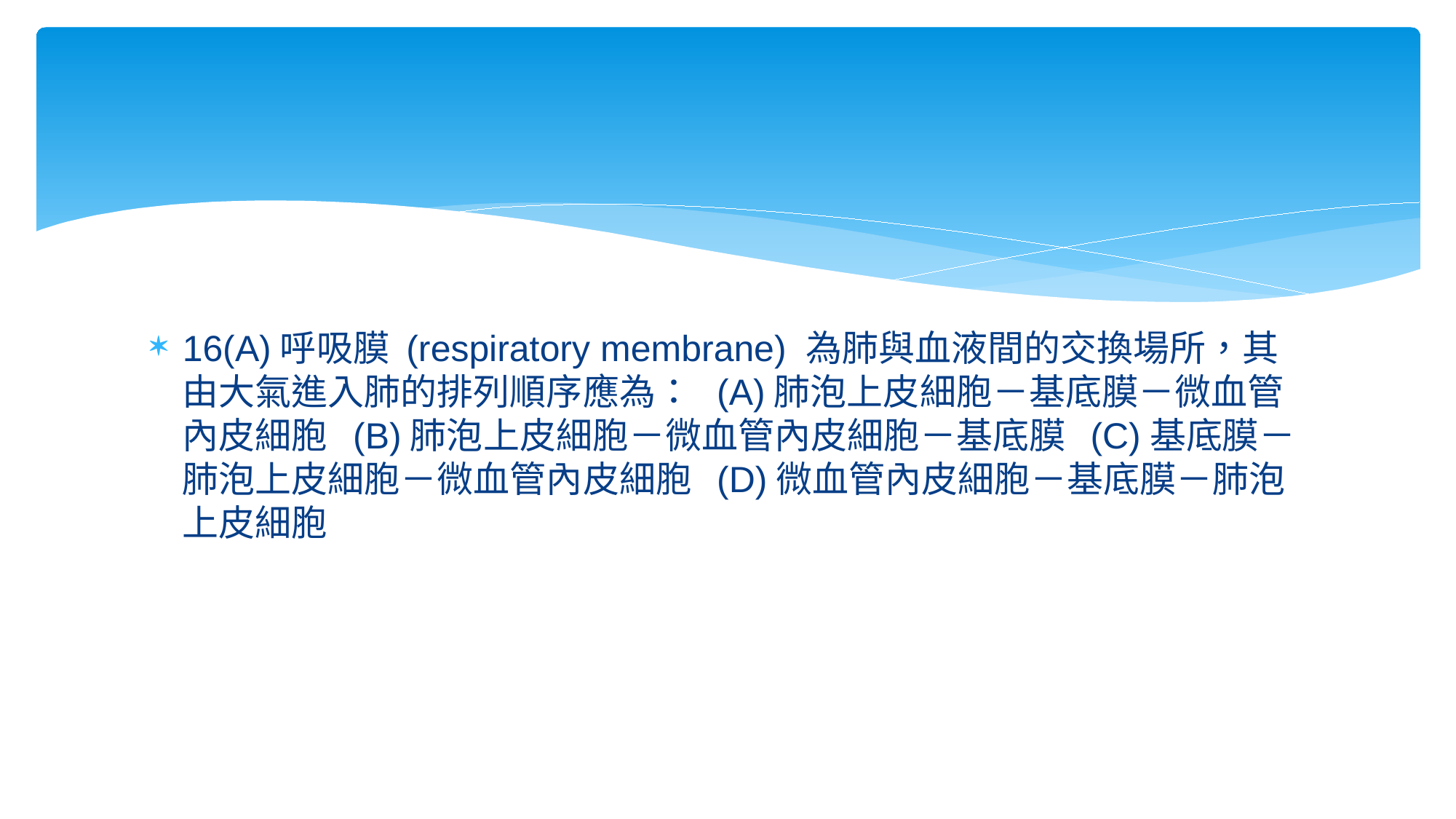

#
16(A)呼吸膜 (respiratory membrane) 為肺與血液間的交換場所，其由大氣進入肺的排列順序應為：  (A)肺泡上皮細胞－基底膜－微血管內皮細胞  (B)肺泡上皮細胞－微血管內皮細胞－基底膜  (C)基底膜－肺泡上皮細胞－微血管內皮細胞  (D)微血管內皮細胞－基底膜－肺泡上皮細胞